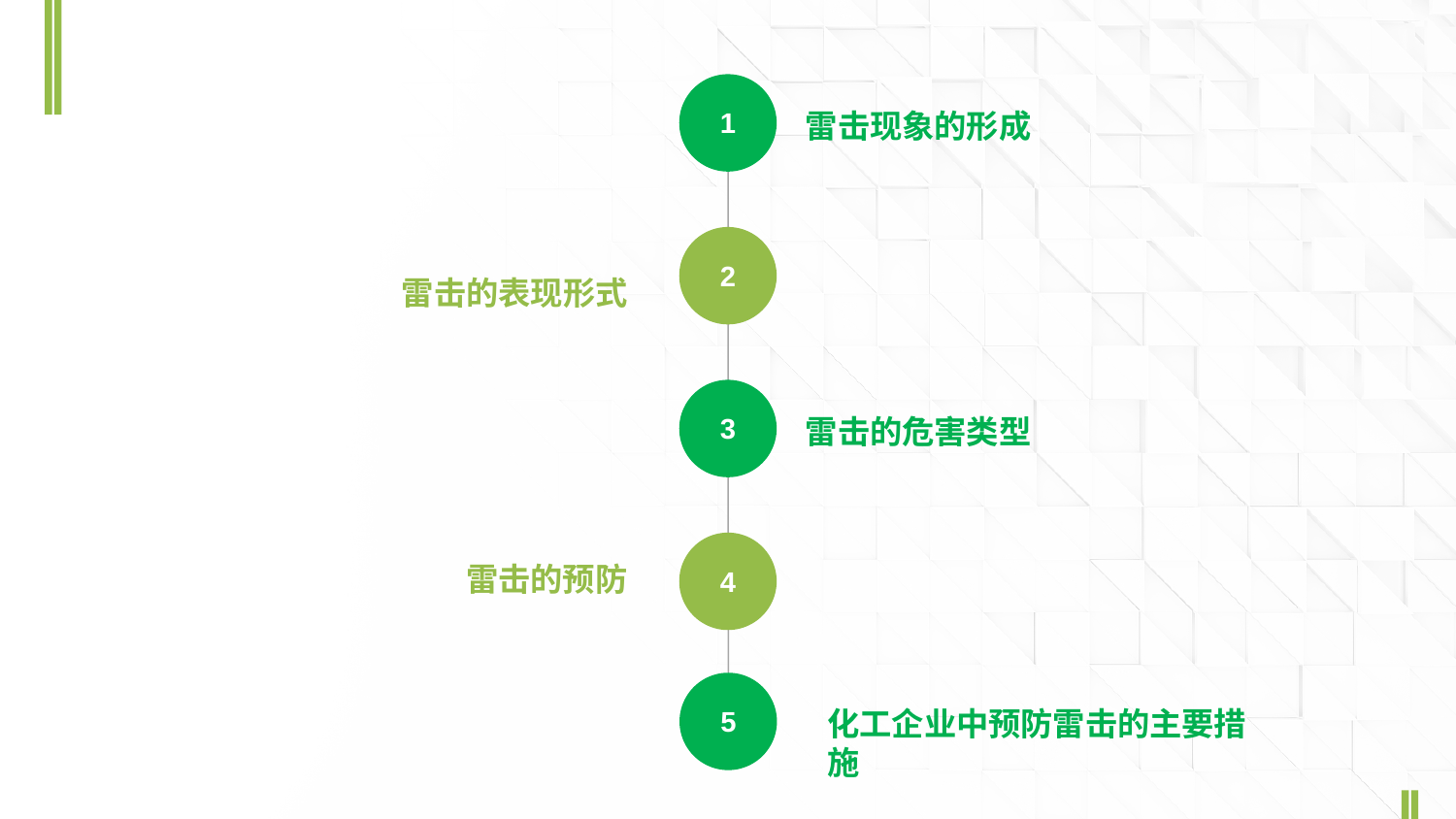

1
雷击现象的形成

2
雷击的表现形式

3
雷击的危害类型

4
雷击的预防

5
化工企业中预防雷击的主要措施